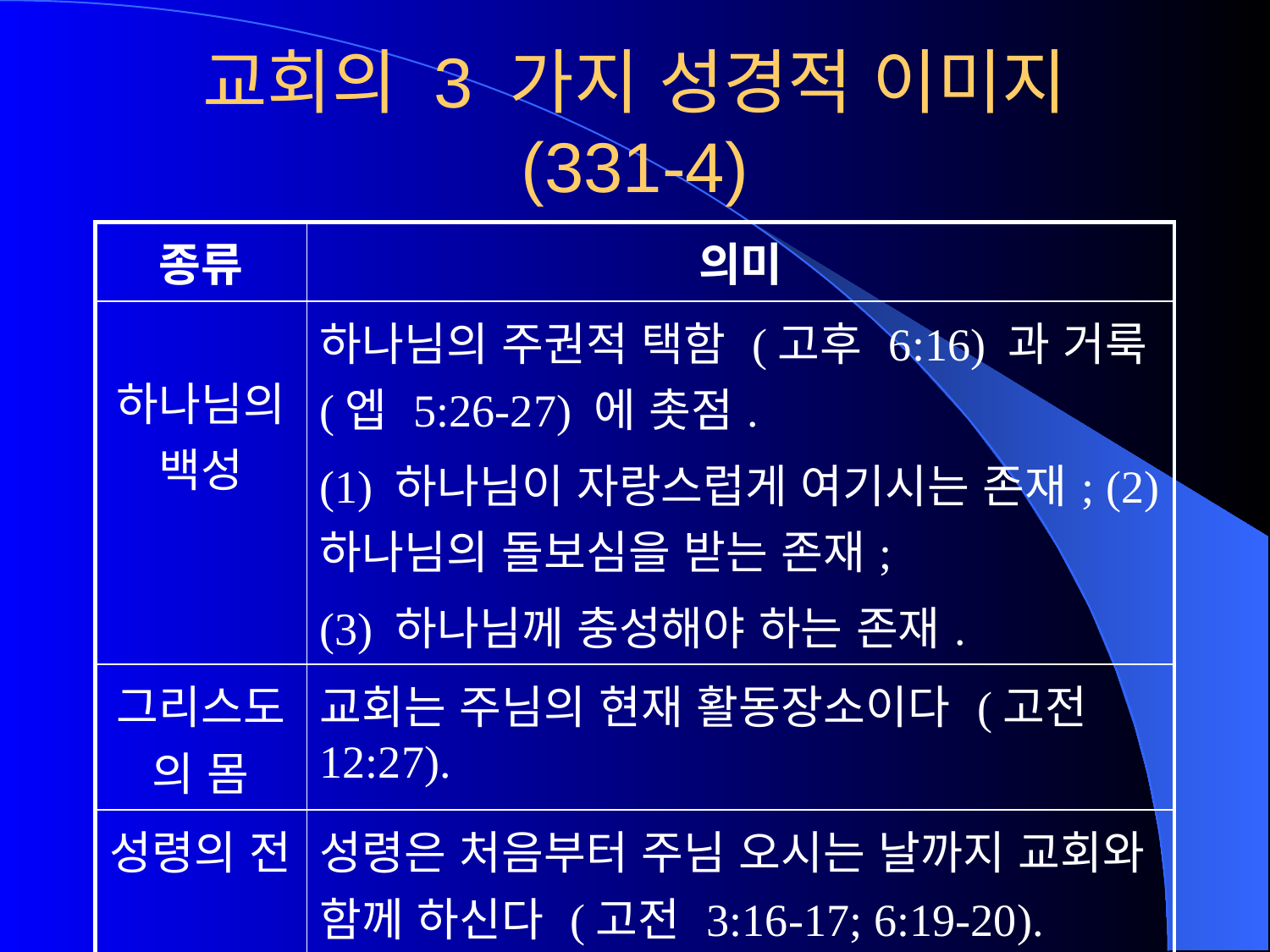

# 교회의 3 가지 성경적 이미지 (331-4)
| 종류 | 의미 |
| --- | --- |
| 하나님의 백성 | 하나님의 주권적 택함 (고후 6:16) 과 거룩 (엡 5:26-27) 에 촛점. (1) 하나님이 자랑스럽게 여기시는 존재; (2) 하나님의 돌보심을 받는 존재; (3) 하나님께 충성해야 하는 존재. |
| 그리스도의 몸 | 교회는 주님의 현재 활동장소이다 (고전 12:27). |
| 성령의 전 | 성령은 처음부터 주님 오시는 날까지 교회와 함께 하신다 (고전 3:16-17; 6:19-20). |